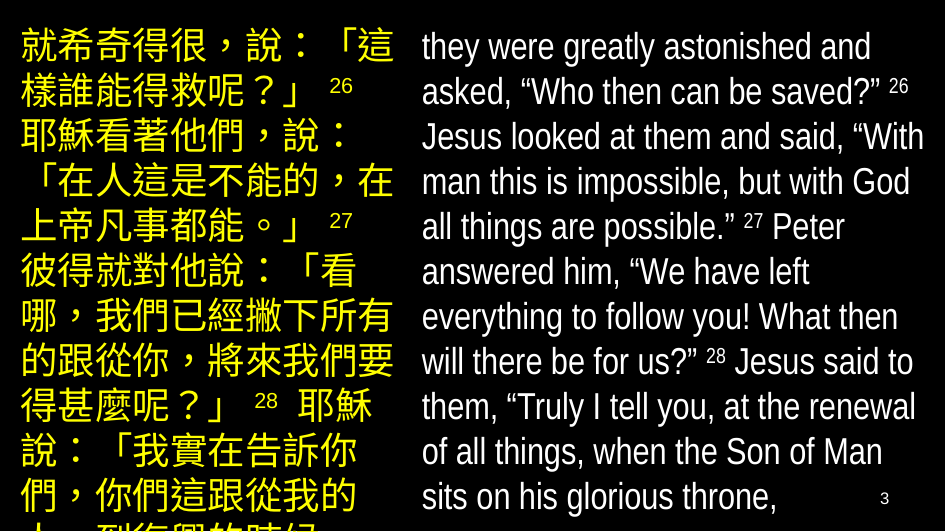

就希奇得很，說：「這樣誰能得救呢？」26 耶穌看著他們，說：「在人這是不能的，在上帝凡事都能。」27 彼得就對他說：「看哪，我們已經撇下所有的跟從你，將來我們要得甚麼呢？」28 耶穌說：「我實在告訴你們，你們這跟從我的人，到復興的時候，
they were greatly astonished and asked, “Who then can be saved?” 26 Jesus looked at them and said, “With man this is impossible, but with God all things are possible.” 27 Peter answered him, “We have left everything to follow you! What then will there be for us?” 28 Jesus said to them, “Truly I tell you, at the renewal of all things, when the Son of Man sits on his glorious throne,
3